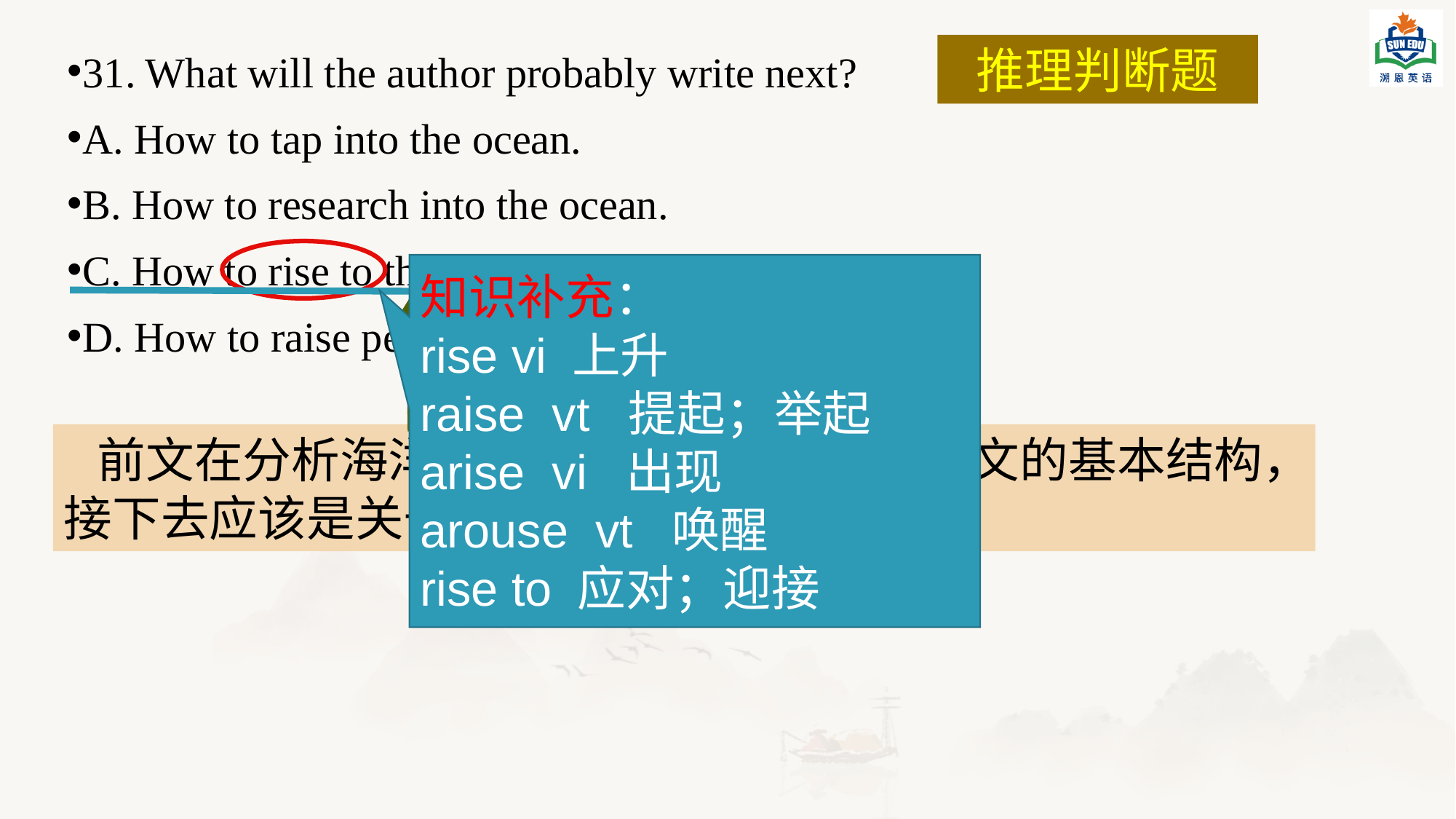

推理判断题
31. What will the author probably write next?
A. How to tap into the ocean.
B. How to research into the ocean.
C. How to rise to the challenges of the ocean.
D. How to raise people’s environmental awareness.

知识补充：
rise vi 上升
raise  vt  提起；举起
arise  vi  出现
arouse  vt  唤醒
rise to 应对；迎接
  前文在分析海洋所面临的问题，按照说明文的基本结构，接下去应该是关于该如何应对这个问题。